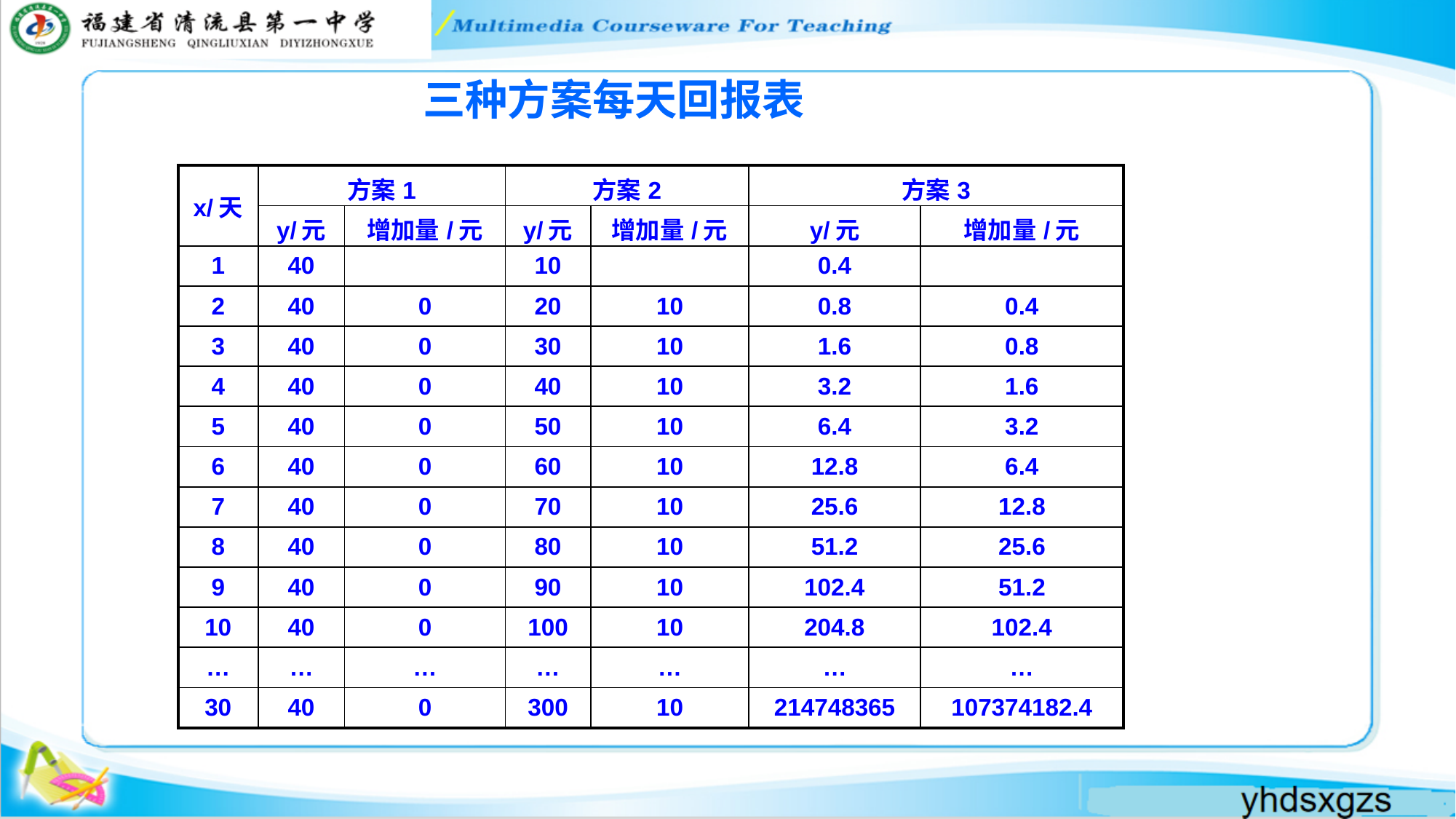

三种方案每天回报表
| x/天 | 方案1 |  | 方案2 |  | 方案3 |  |
| --- | --- | --- | --- | --- | --- | --- |
|  | y/元 | 增加量/元 | y/元 | 增加量/元 | y/元 | 增加量/元 |
| 1 | 40 |  | 10 |  | 0.4 |  |
| 2 | 40 | 0 | 20 | 10 | 0.8 | 0.4 |
| 3 | 40 | 0 | 30 | 10 | 1.6 | 0.8 |
| 4 | 40 | 0 | 40 | 10 | 3.2 | 1.6 |
| 5 | 40 | 0 | 50 | 10 | 6.4 | 3.2 |
| 6 | 40 | 0 | 60 | 10 | 12.8 | 6.4 |
| 7 | 40 | 0 | 70 | 10 | 25.6 | 12.8 |
| 8 | 40 | 0 | 80 | 10 | 51.2 | 25.6 |
| 9 | 40 | 0 | 90 | 10 | 102.4 | 51.2 |
| 10 | 40 | 0 | 100 | 10 | 204.8 | 102.4 |
| … | … | … | … | … | … | … |
| 30 | 40 | 0 | 300 | 10 | 214748365 | 107374182.4 |